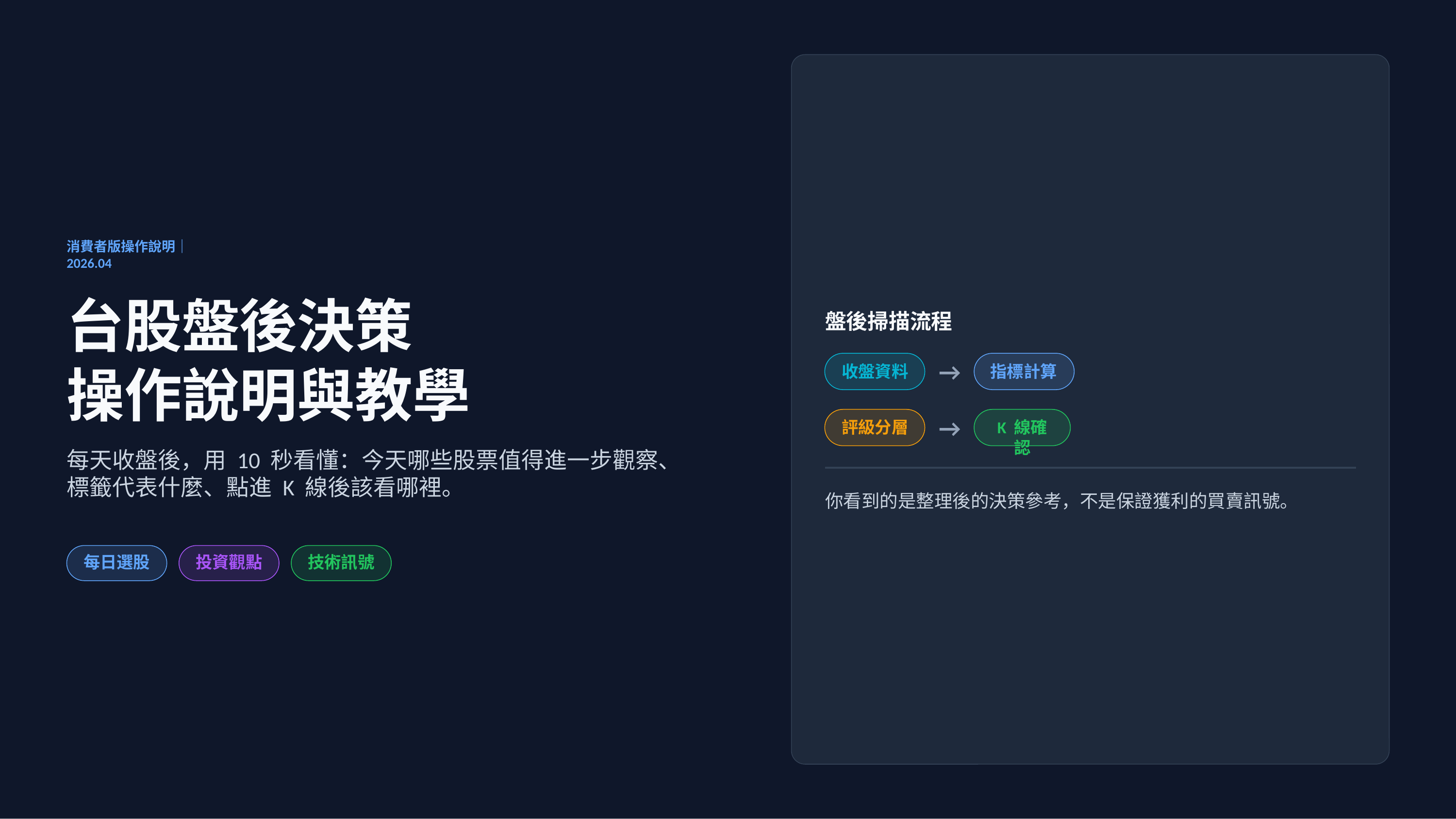

消費者版操作說明｜2026.04
台股盤後決策
操作說明與教學
盤後掃描流程

→
收盤資料
指標計算

→
評級分層
K 線確認
每天收盤後，用 10 秒看懂：今天哪些股票值得進一步觀察、標籤代表什麼、點進 K 線後該看哪裡。

你看到的是整理後的決策參考，不是保證獲利的買賣訊號。

每日選股
投資觀點
技術訊號